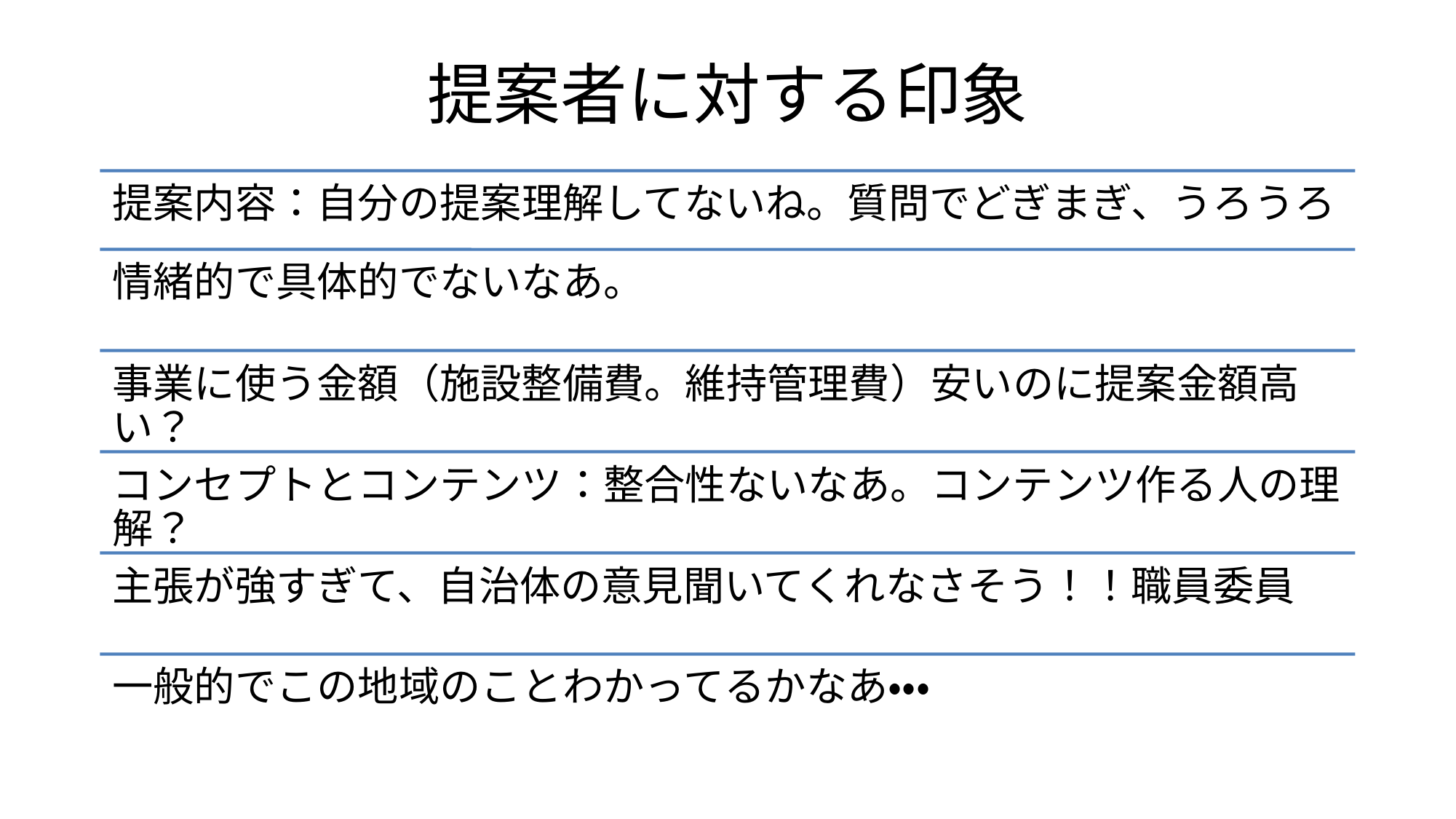

31
# 提案者に対する印象
提案内容：自分の提案理解してないね。質問でどぎまぎ、うろうろ
情緒的で具体的でないなあ。
事業に使う金額（施設整備費。維持管理費）安いのに提案金額高い？
コンセプトとコンテンツ：整合性ないなあ。コンテンツ作る人の理解？
主張が強すぎて、自治体の意見聞いてくれなさそう！！職員委員
一般的でこの地域のことわかってるかなあ・・・